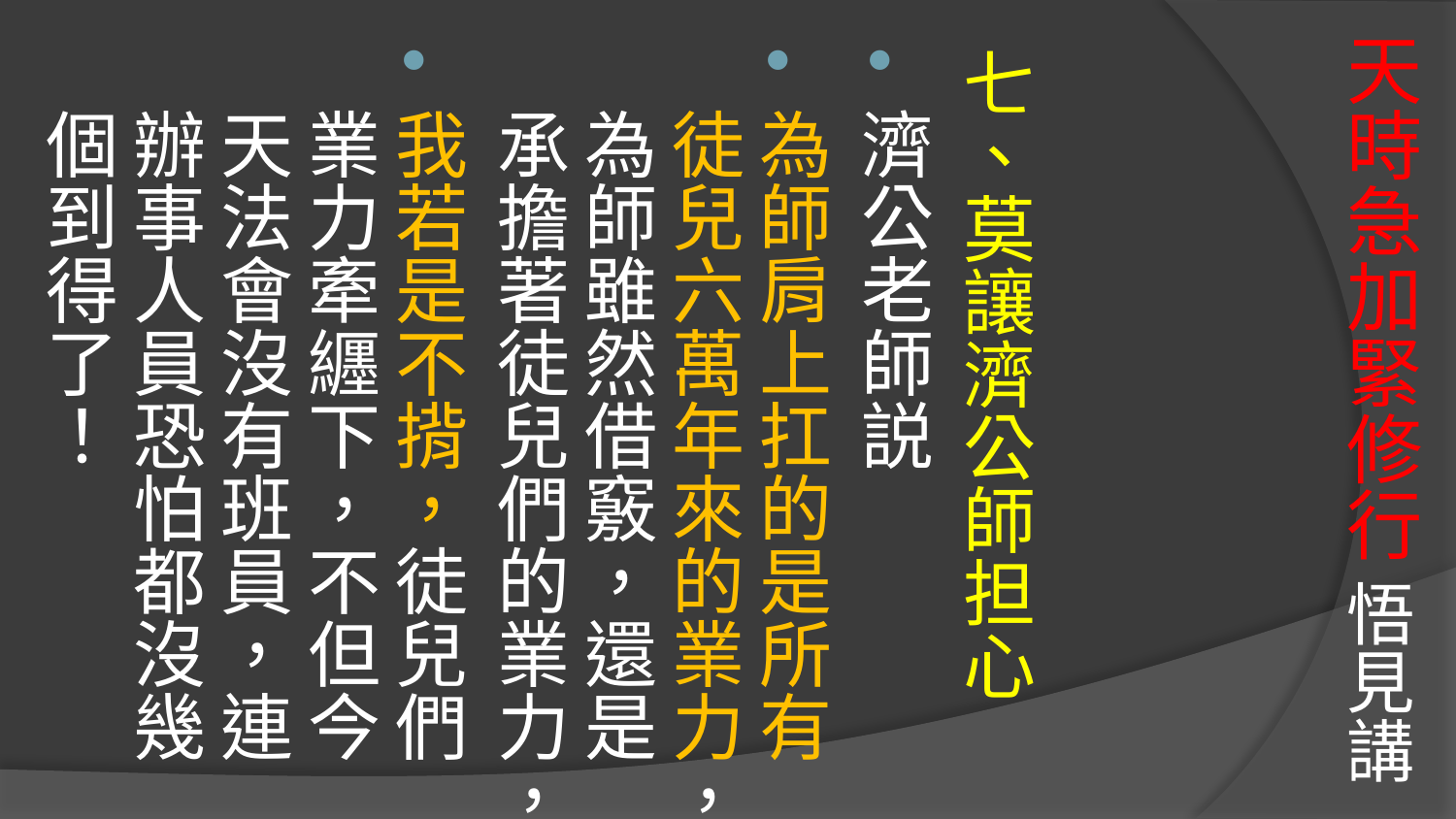

# 天時急加緊修行 悟見講
七、莫讓濟公師担心
濟公老師説
為師肩上扛的是所有徒兒六萬年來的業力，為師雖然借竅，還是承擔著徒兒們的業力，
我若是不揹，徒兒們業力牽纒下，不但今天法會沒有班員，連辦事人員恐怕都沒幾個到得了！